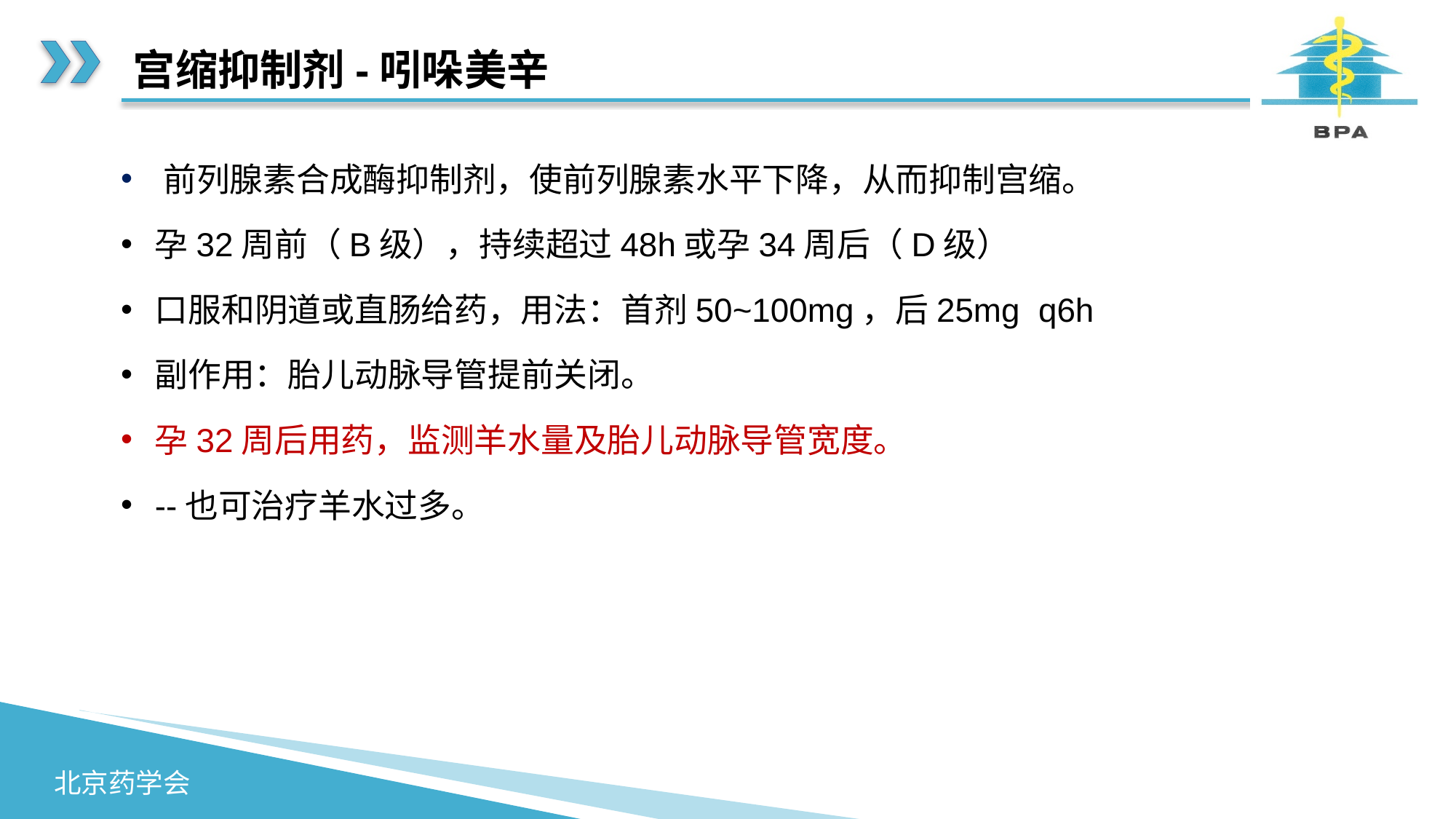

# 宫缩抑制剂-吲哚美辛
   前列腺素合成酶抑制剂，使前列腺素水平下降，从而抑制宫缩。
孕32周前（B级），持续超过48h或孕34周后（D级）
口服和阴道或直肠给药，用法：首剂50~100mg，后25mg  q6h
副作用：胎儿动脉导管提前关闭。
孕32周后用药，监测羊水量及胎儿动脉导管宽度。
--也可治疗羊水过多。